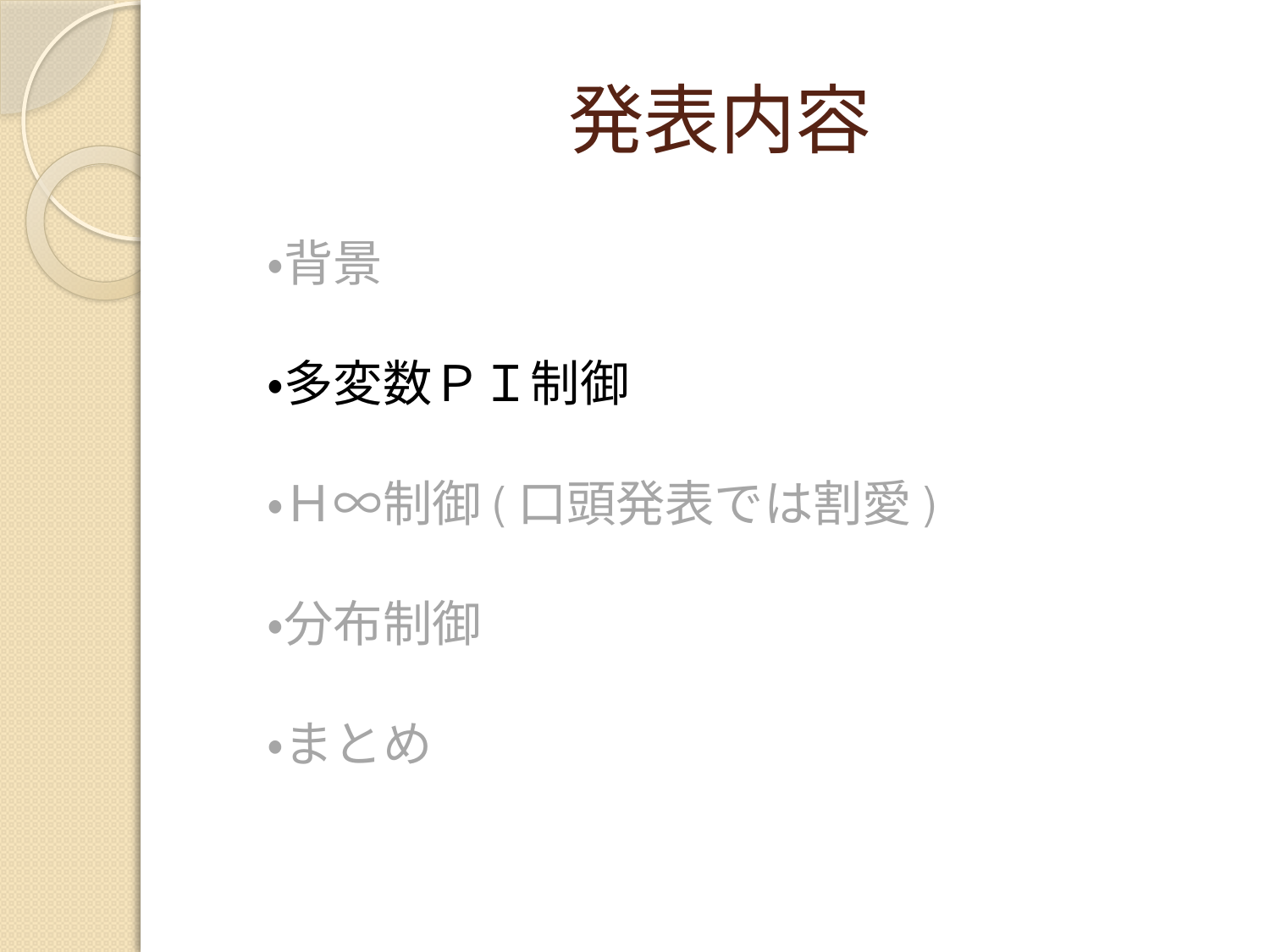

# 発表内容
・背景
・多変数ＰＩ制御
・Ｈ∞制御(口頭発表では割愛)
・分布制御
・まとめ